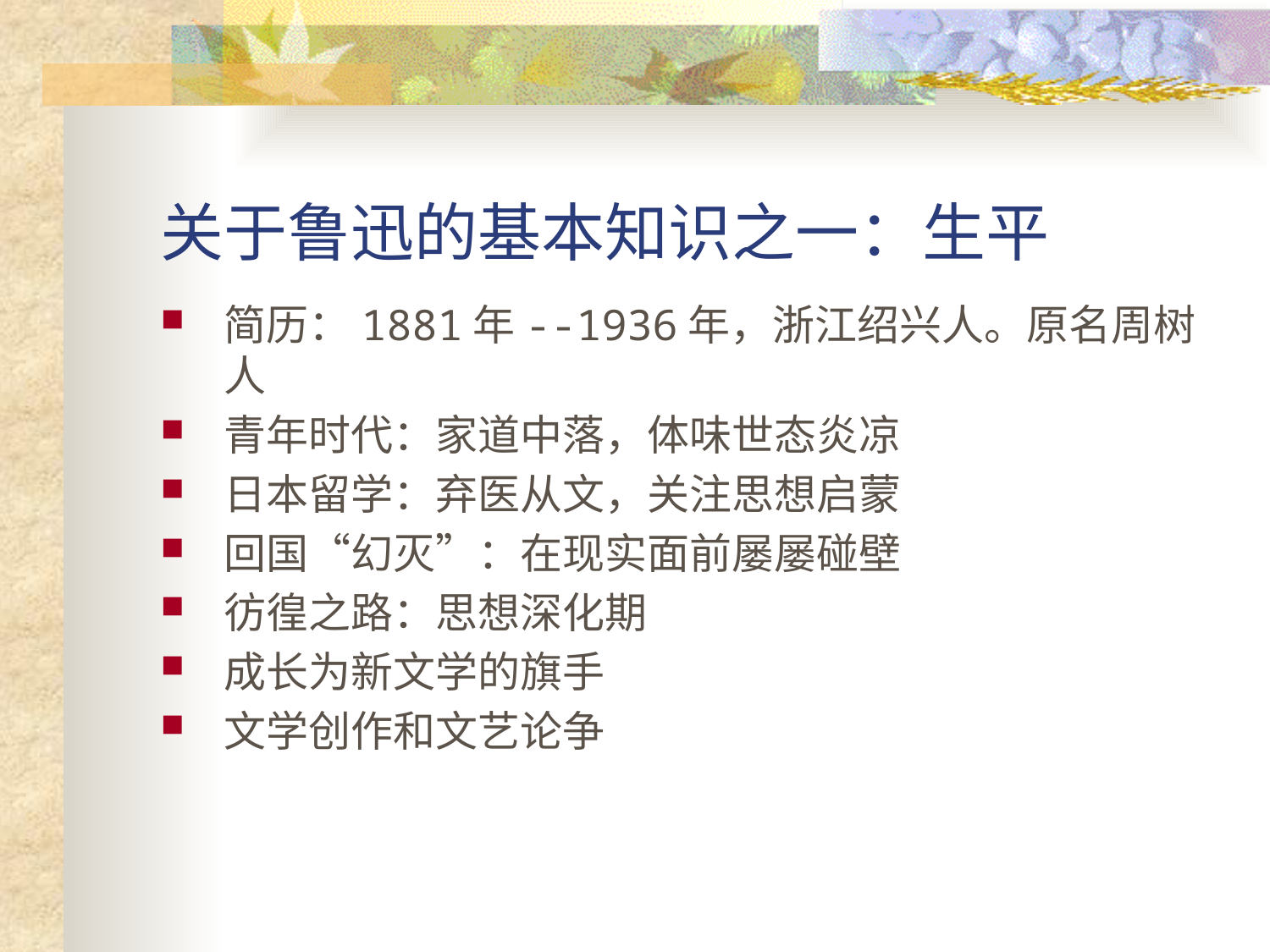

# 关于鲁迅的基本知识之一：生平
简历：1881年--1936年，浙江绍兴人。原名周树人
青年时代：家道中落，体味世态炎凉
日本留学：弃医从文，关注思想启蒙
回国“幻灭”：在现实面前屡屡碰壁
彷徨之路：思想深化期
成长为新文学的旗手
文学创作和文艺论争